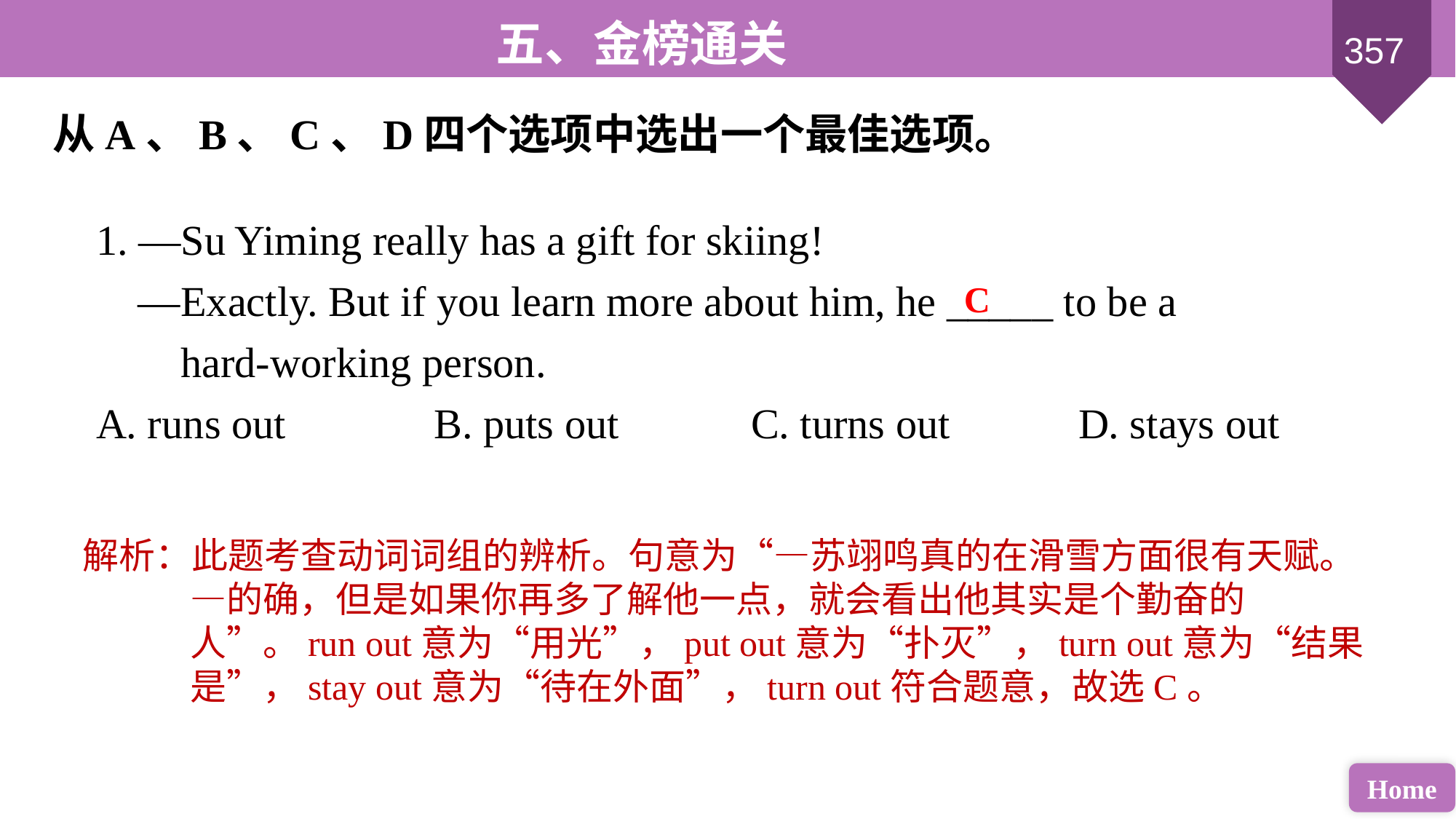

从A、B、C、D四个选项中选出一个最佳选项。
1. —Su Yiming really has a gift for skiing!
    —Exactly. But if you learn more about him, he _____ to be a
        hard-working person.
A. runs out		 B. puts out 		C. turns out 		D. stays out
C
解析：此题考查动词词组的辨析。句意为“—苏翊鸣真的在滑雪方面很有天赋。—的确，但是如果你再多了解他一点，就会看出他其实是个勤奋的人”。run out意为“用光”，put out意为“扑灭”，turn out意为“结果是”，stay out意为“待在外面”，turn out符合题意，故选C。